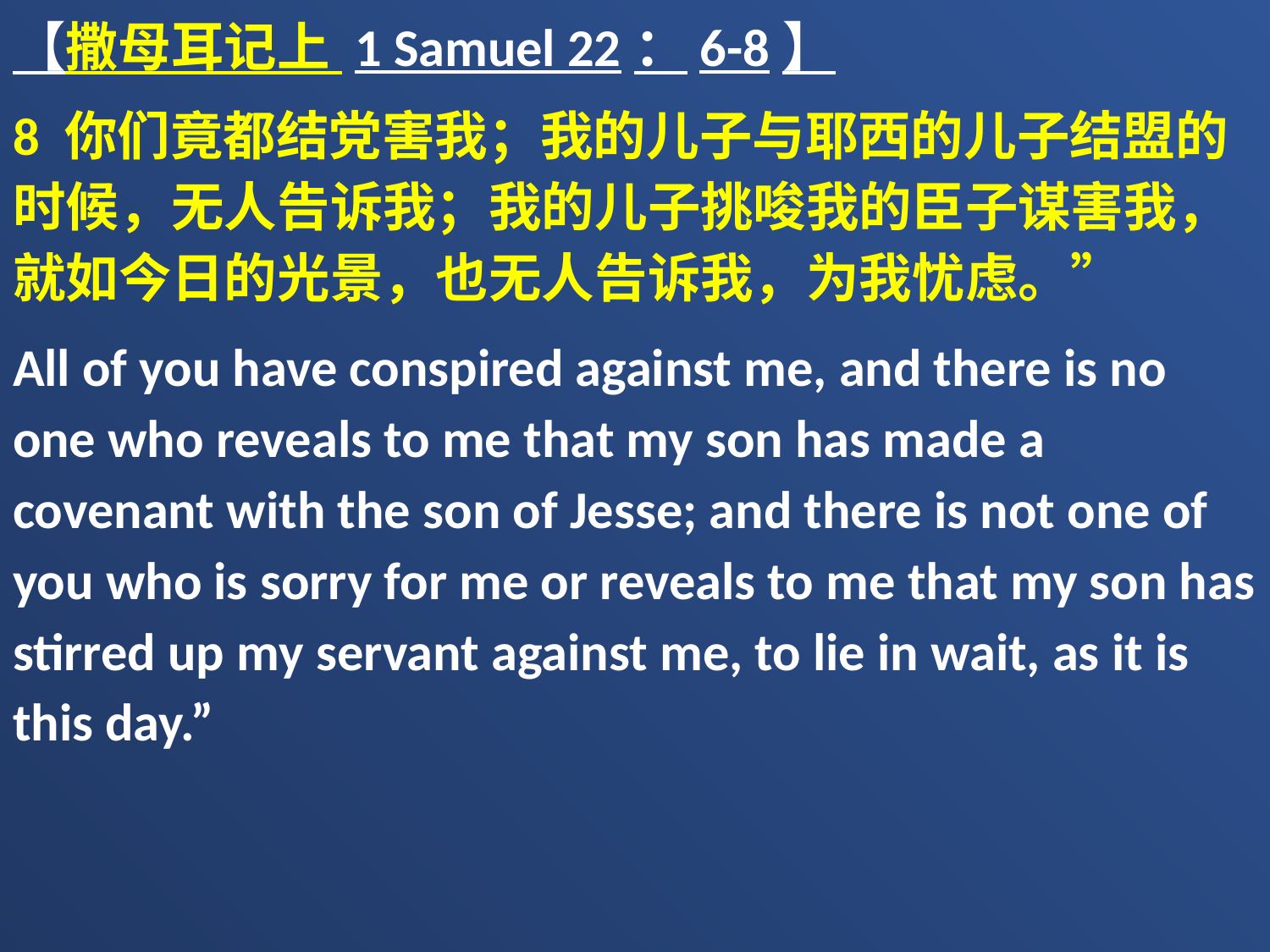

【撒母耳记上 1 Samuel 22：6-8】
8 你们竟都结党害我；我的儿子与耶西的儿子结盟的时候，无人告诉我；我的儿子挑唆我的臣子谋害我，就如今日的光景，也无人告诉我，为我忧虑。”
All of you have conspired against me, and there is no one who reveals to me that my son has made a covenant with the son of Jesse; and there is not one of you who is sorry for me or reveals to me that my son has stirred up my servant against me, to lie in wait, as it is this day.”